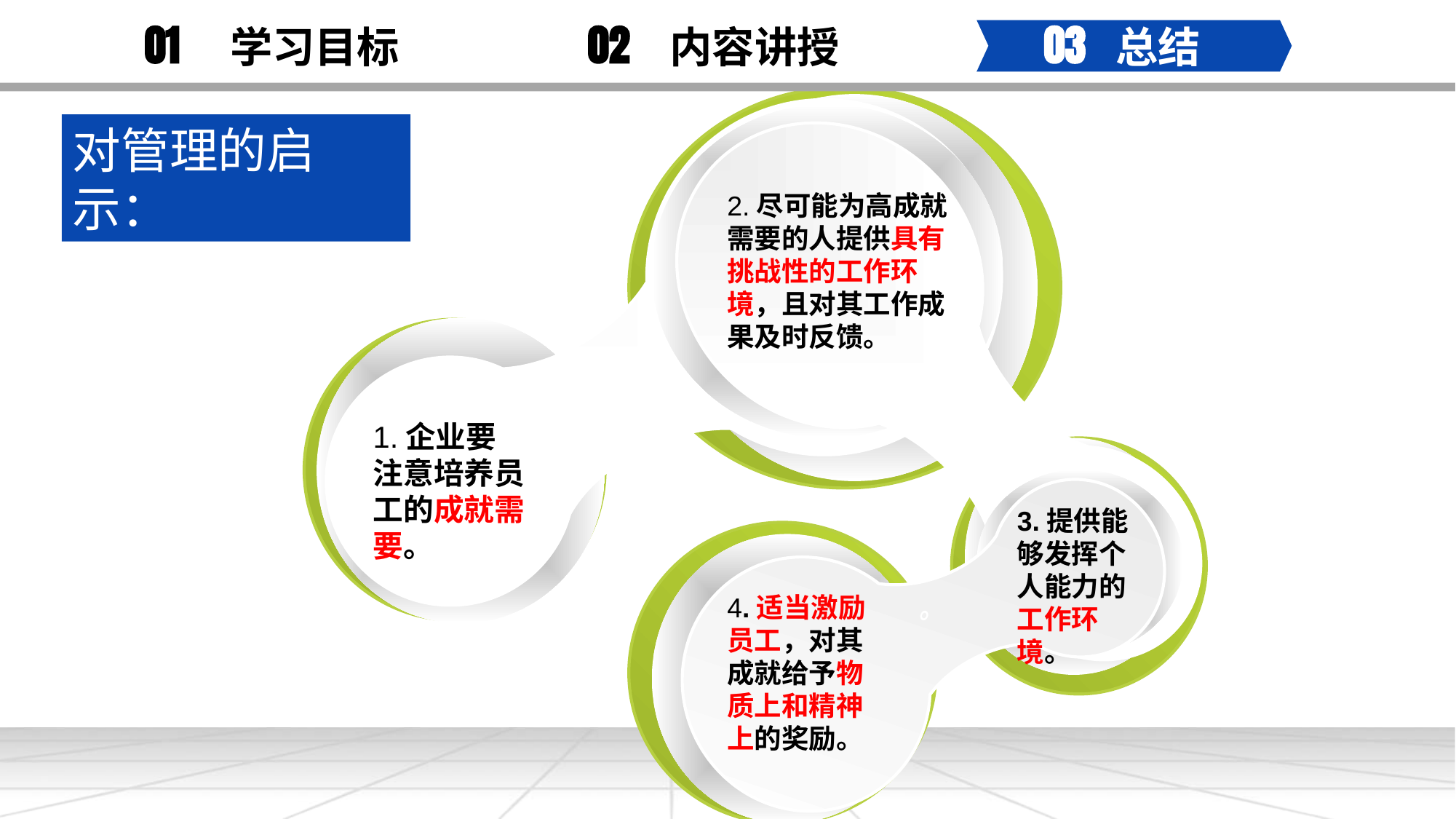

02   内容讲授
03  总结
01    学习目标

对管理的启示：
2.尽可能为高成就需要的人提供具有挑战性的工作环境，且对其工作成果及时反馈。

1.企业要注意培养员工的成就需要。

3.提供能
够发挥个人能力的工作环境。
。

4.适当激励员工，对其成就给予物质上和精神上的奖励。
23